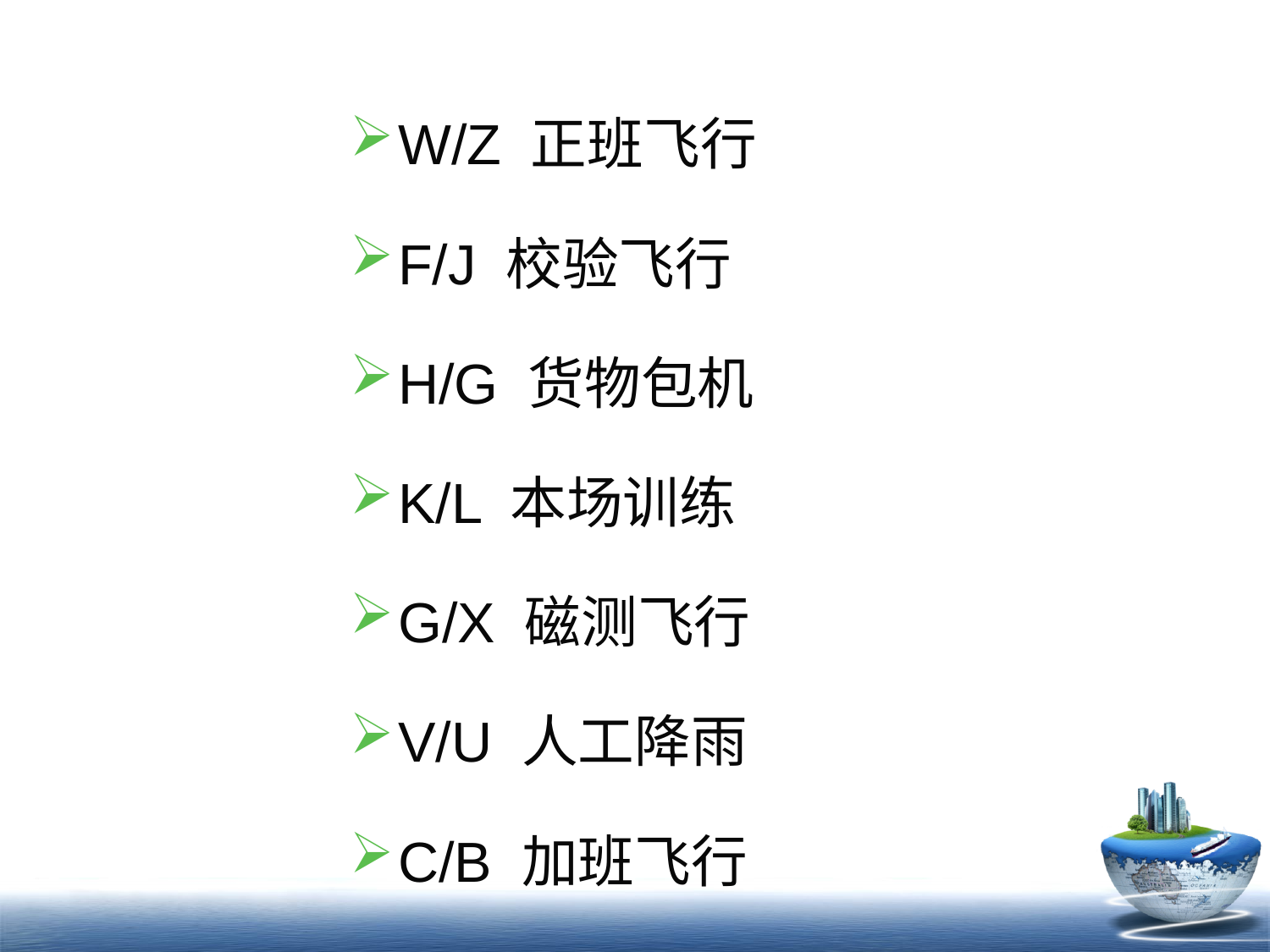

W/Z 正班飞行
F/J 校验飞行
H/G 货物包机
K/L 本场训练
G/X 磁测飞行
V/U 人工降雨
C/B 加班飞行